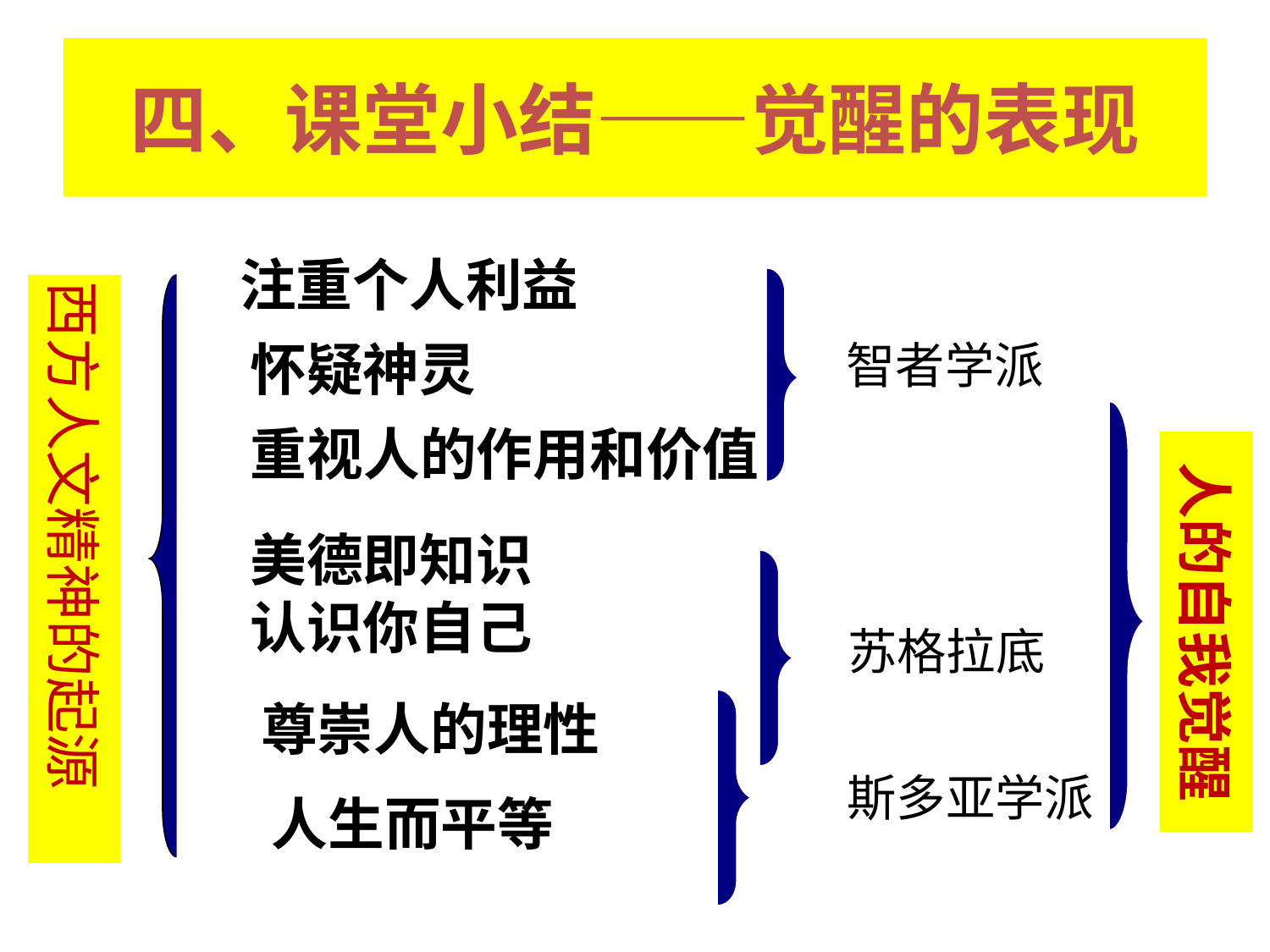

# 四、课堂小结——觉醒的表现
注重个人利益

西方人文精神的起源

怀疑神灵
智者学派

重视人的作用和价值
人的自我觉醒
人
美德即知识
认识你自己

苏格拉底
尊崇人的理性

斯多亚学派
人生而平等